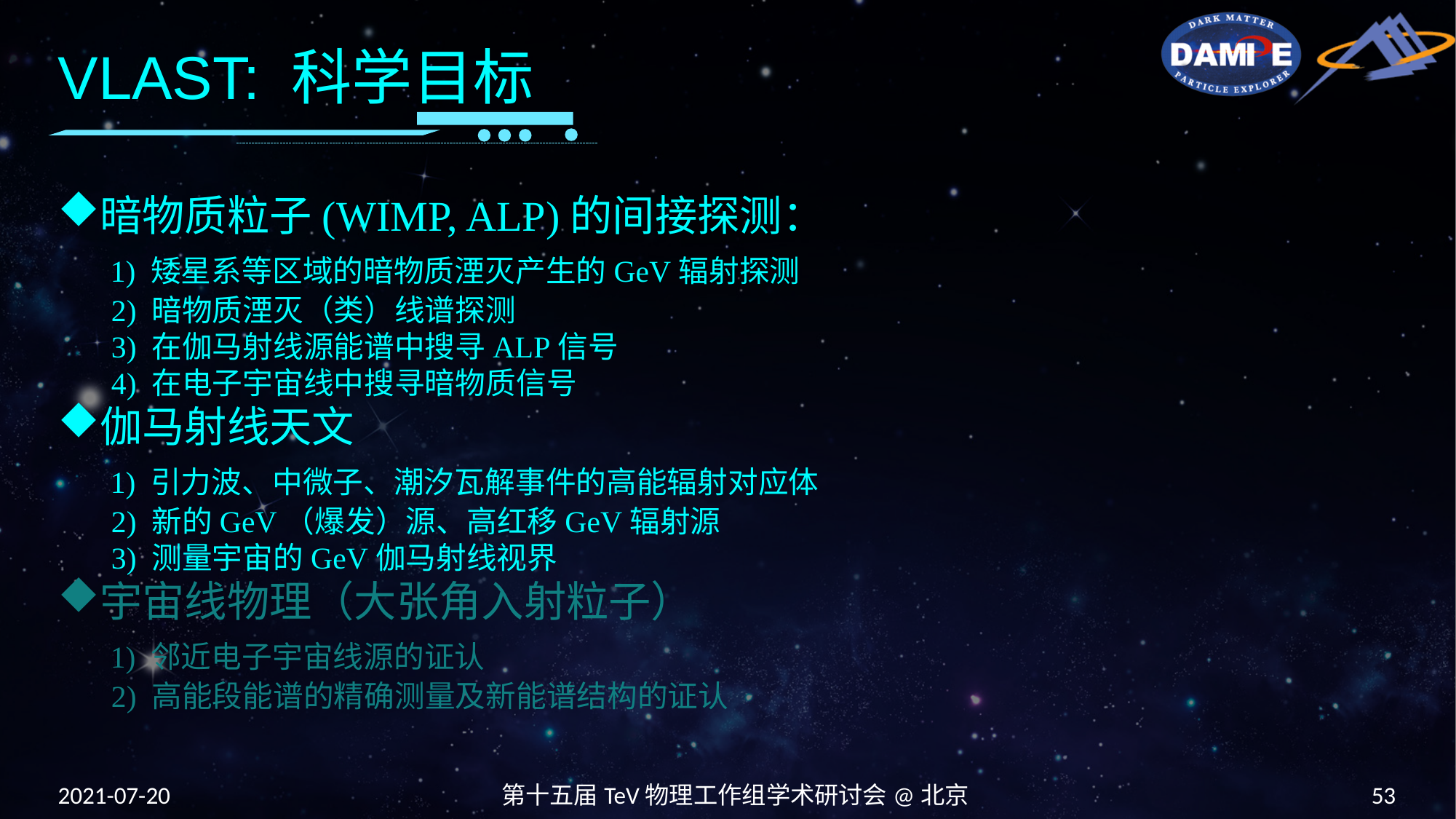

# VLAST: 科学目标
暗物质粒子(WIMP, ALP)的间接探测：
     1) 矮星系等区域的暗物质湮灭产生的GeV辐射探测
       2) 暗物质湮灭（类）线谱探测
       3) 在伽马射线源能谱中搜寻ALP信号
       4) 在电子宇宙线中搜寻暗物质信号
伽马射线天文
     1) 引力波、中微子、潮汐瓦解事件的高能辐射对应体
       2) 新的GeV（爆发）源、高红移GeV辐射源
       3) 测量宇宙的GeV伽马射线视界
宇宙线物理（大张角入射粒子）
     1) 邻近电子宇宙线源的证认
       2) 高能段能谱的精确测量及新能谱结构的证认
2021-07-20
第十五届TeV物理工作组学术研讨会@北京
53